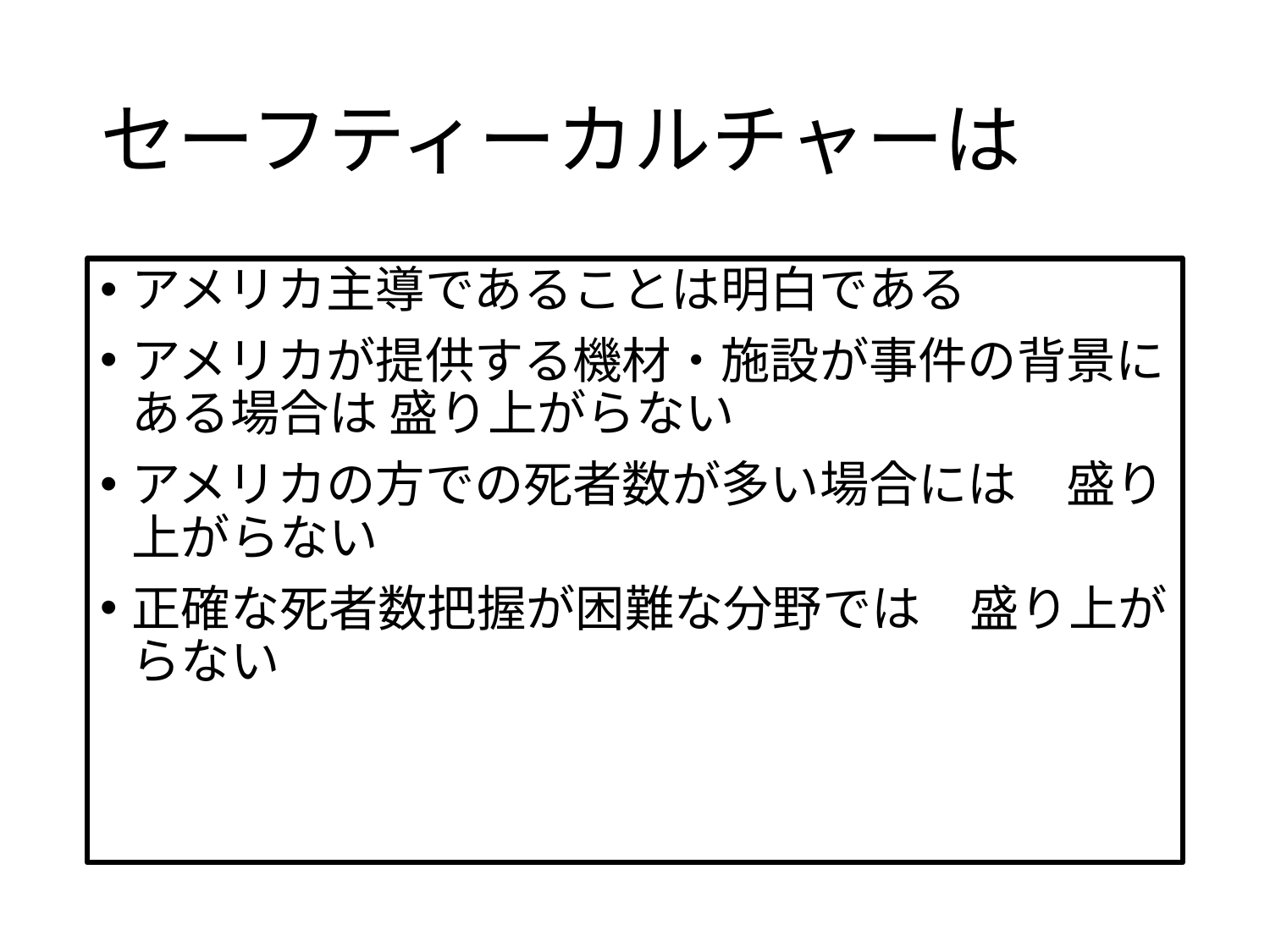

# セーフティーカルチャーは
アメリカ主導であることは明白である
アメリカが提供する機材・施設が事件の背景にある場合は 盛り上がらない
アメリカの方での死者数が多い場合には　盛り上がらない
正確な死者数把握が困難な分野では　盛り上がらない